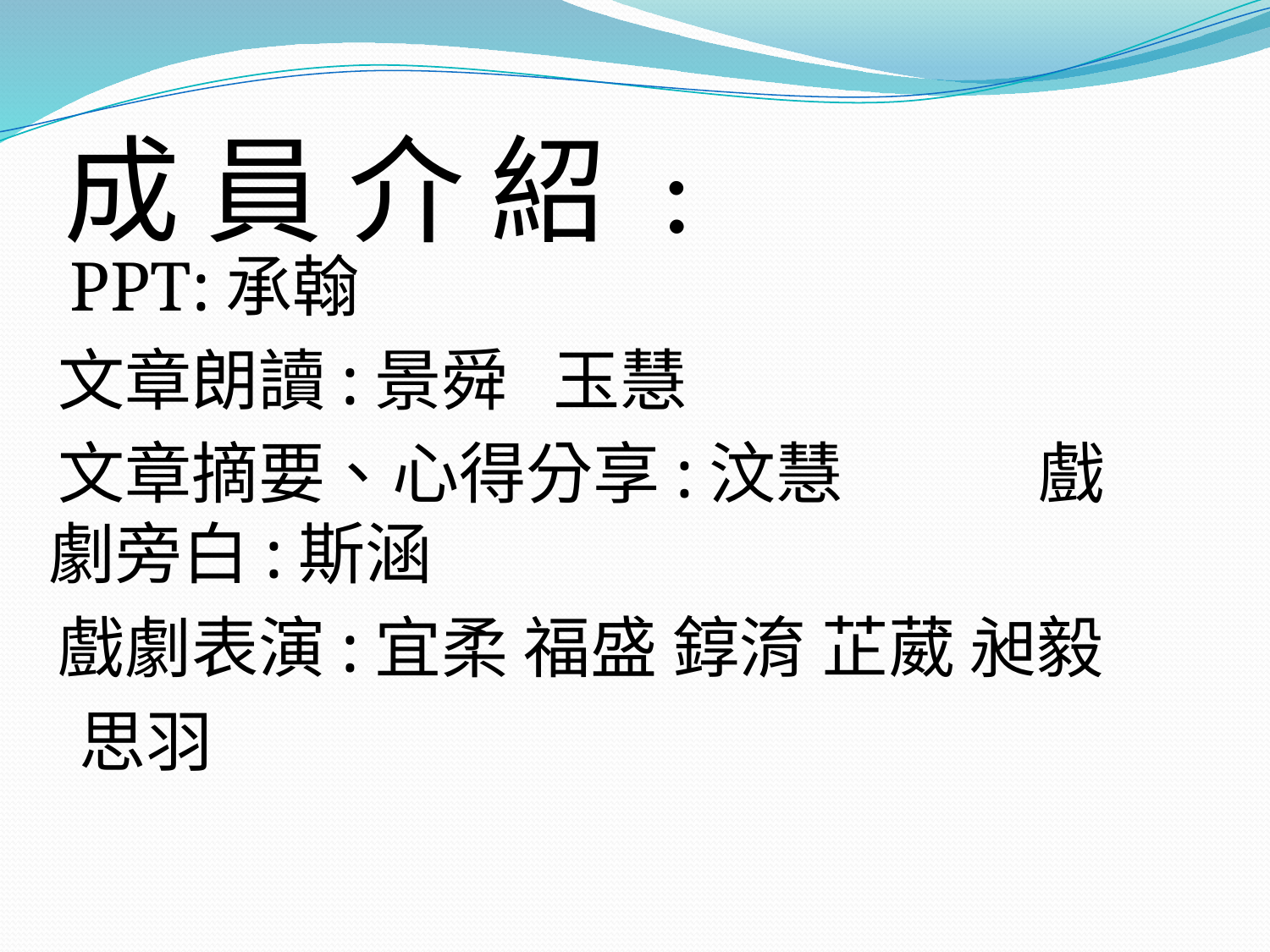

# 成 員 介 紹 :
     PPT:承翰
  文章朗讀:景舜   玉慧
  文章摘要、心得分享:汶慧             戲劇旁白:斯涵
  戲劇表演:宜柔 福盛 錞淯 芷葳 昶毅
　思羽